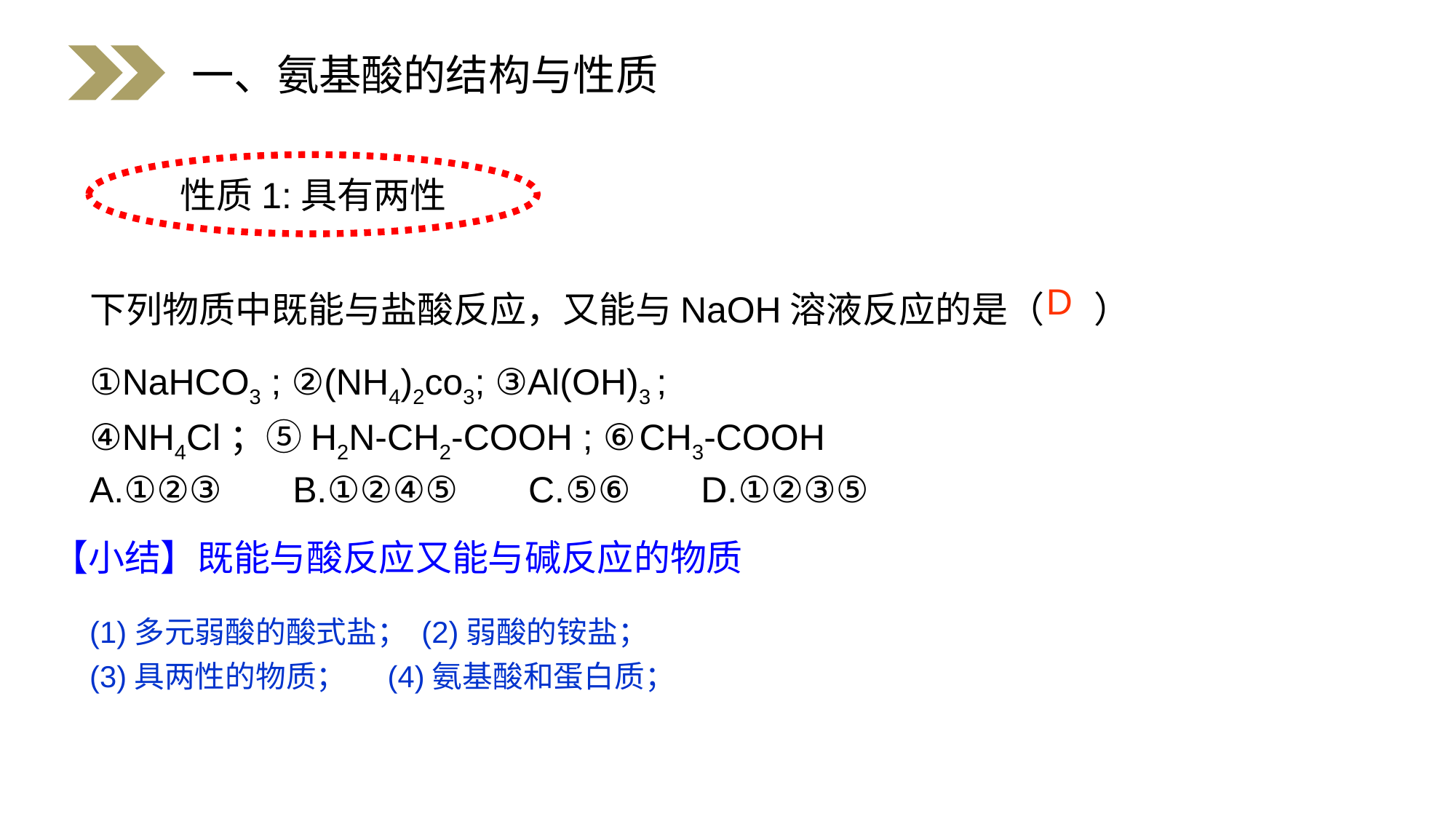

一、氨基酸的结构与性质
性质1:具有两性
下列物质中既能与盐酸反应，又能与NaOH溶液反应的是（      ）
①NaHCO3 ; ②(NH4)2co3; ③Al(OH)3 ;
④NH4Cl；⑤H2N-CH2-COOH ; ⑥CH3-COOH
A.①②③       B.①②④⑤       C.⑤⑥       D.①②③⑤
D
【小结】既能与酸反应又能与碱反应的物质
(1)多元弱酸的酸式盐； (2)弱酸的铵盐；
(3)具两性的物质；     (4)氨基酸和蛋白质；